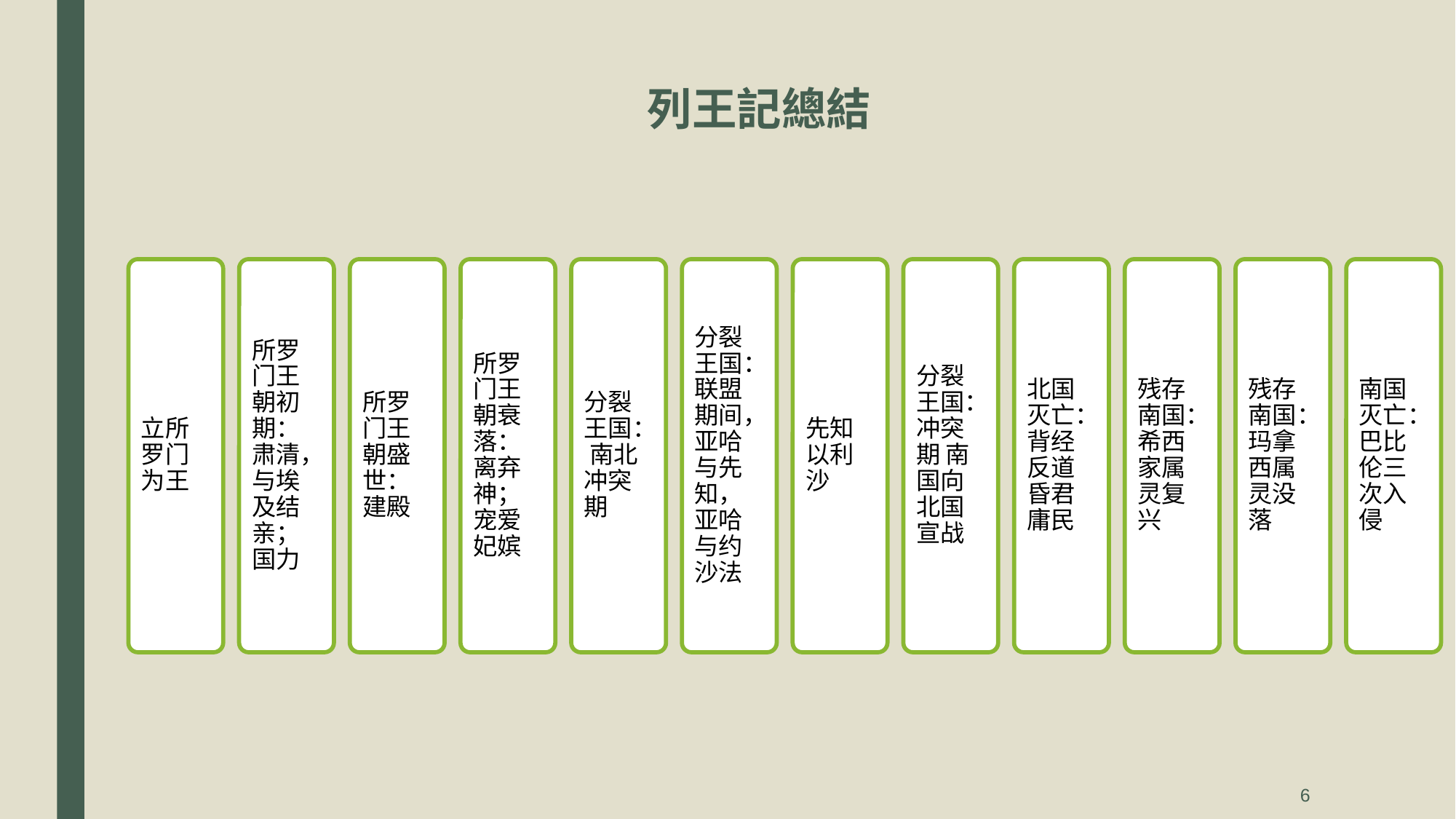

# 列王記總結

立所罗门为王
所罗门王朝初期：肃清，与埃及结亲；国力
所罗门王朝盛世：建殿
所罗门王朝衰落：离弃神；宠爱妃嫔
分裂王国： 南北冲突期
分裂王国：联盟期间，亚哈与先知，亚哈与约沙法
先知以利沙
分裂王国：冲突期 南国向北国宣战
北国灭亡：背经反道昏君庸民
残存南国：希西家属灵复兴
残存南国：玛拿西属灵没落
南国灭亡：巴比伦三次入侵

6